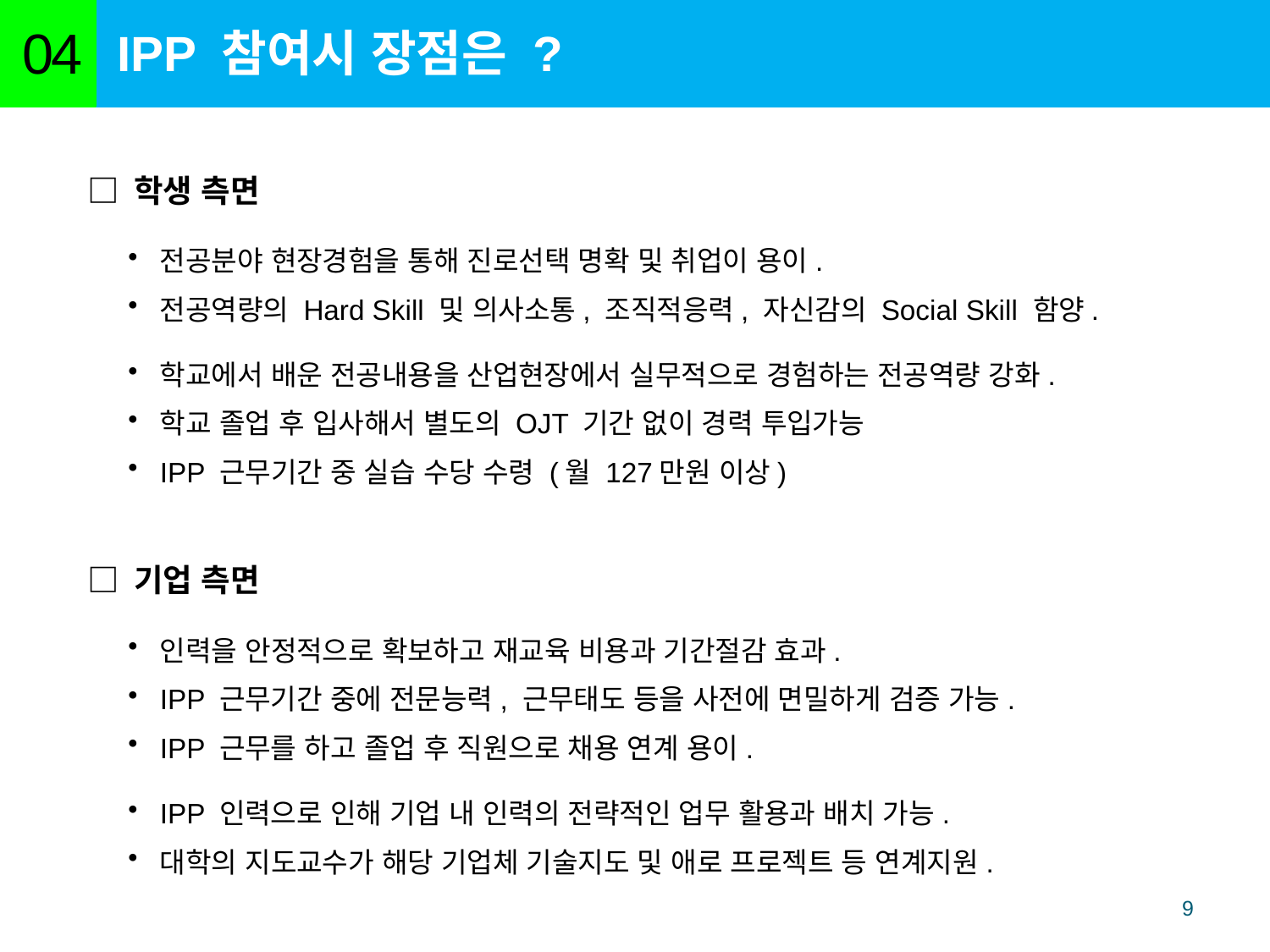

IPP 참여시 장점은 ?
04
□ 학생 측면
전공분야 현장경험을 통해 진로선택 명확 및 취업이 용이.
전공역량의 Hard Skill 및 의사소통, 조직적응력, 자신감의 Social Skill 함양.
학교에서 배운 전공내용을 산업현장에서 실무적으로 경험하는 전공역량 강화.
학교 졸업 후 입사해서 별도의 OJT 기간 없이 경력 투입가능
IPP 근무기간 중 실습 수당 수령 (월 127만원 이상)
□ 기업 측면
인력을 안정적으로 확보하고 재교육 비용과 기간절감 효과.
IPP 근무기간 중에 전문능력, 근무태도 등을 사전에 면밀하게 검증 가능.
IPP 근무를 하고 졸업 후 직원으로 채용 연계 용이.
IPP 인력으로 인해 기업 내 인력의 전략적인 업무 활용과 배치 가능.
대학의 지도교수가 해당 기업체 기술지도 및 애로 프로젝트 등 연계지원.
9